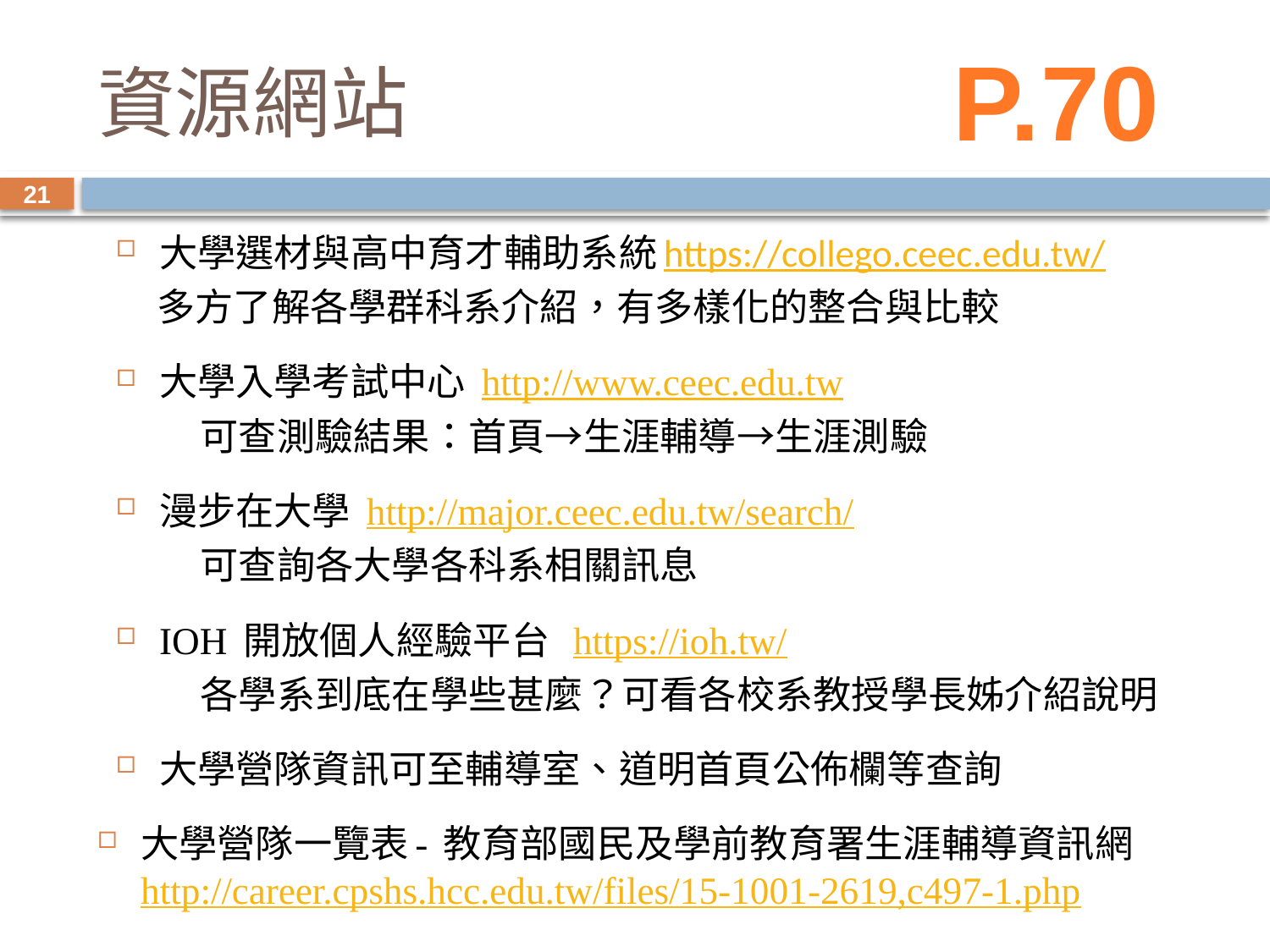

P.70
# 資源網站
21
大學選材與高中育才輔助系統https://collego.ceec.edu.tw/
    多方了解各學群科系介紹，有多樣化的整合與比較
大學入學考試中心 http://www.ceec.edu.tw
         可查測驗結果：首頁→生涯輔導→生涯測驗
漫步在大學 http://major.ceec.edu.tw/search/
         可查詢各大學各科系相關訊息
IOH 開放個人經驗平台  https://ioh.tw/
         各學系到底在學些甚麼？可看各校系教授學長姊介紹說明
大學營隊資訊可至輔導室、道明首頁公佈欄等查詢
大學營隊一覽表- 教育部國民及學前教育署生涯輔導資訊網
http://career.cpshs.hcc.edu.tw/files/15-1001-2619,c497-1.php